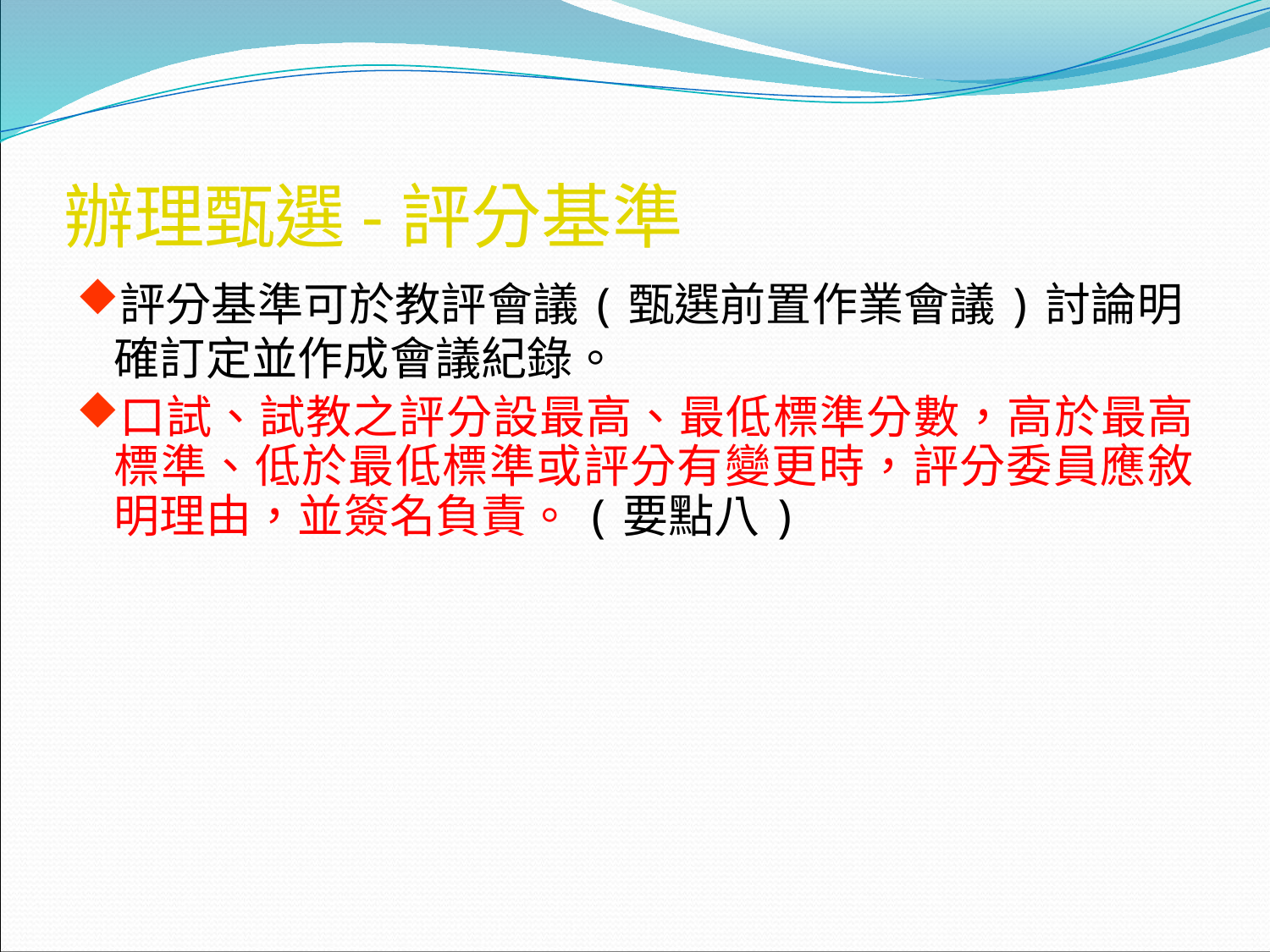

# 辦理甄選-評分基準
評分基準可於教評會議(甄選前置作業會議)討論明確訂定並作成會議紀錄。
口試、試教之評分設最高、最低標準分數，高於最高標準、低於最低標準或評分有變更時，評分委員應敘明理由，並簽名負責。(要點八)